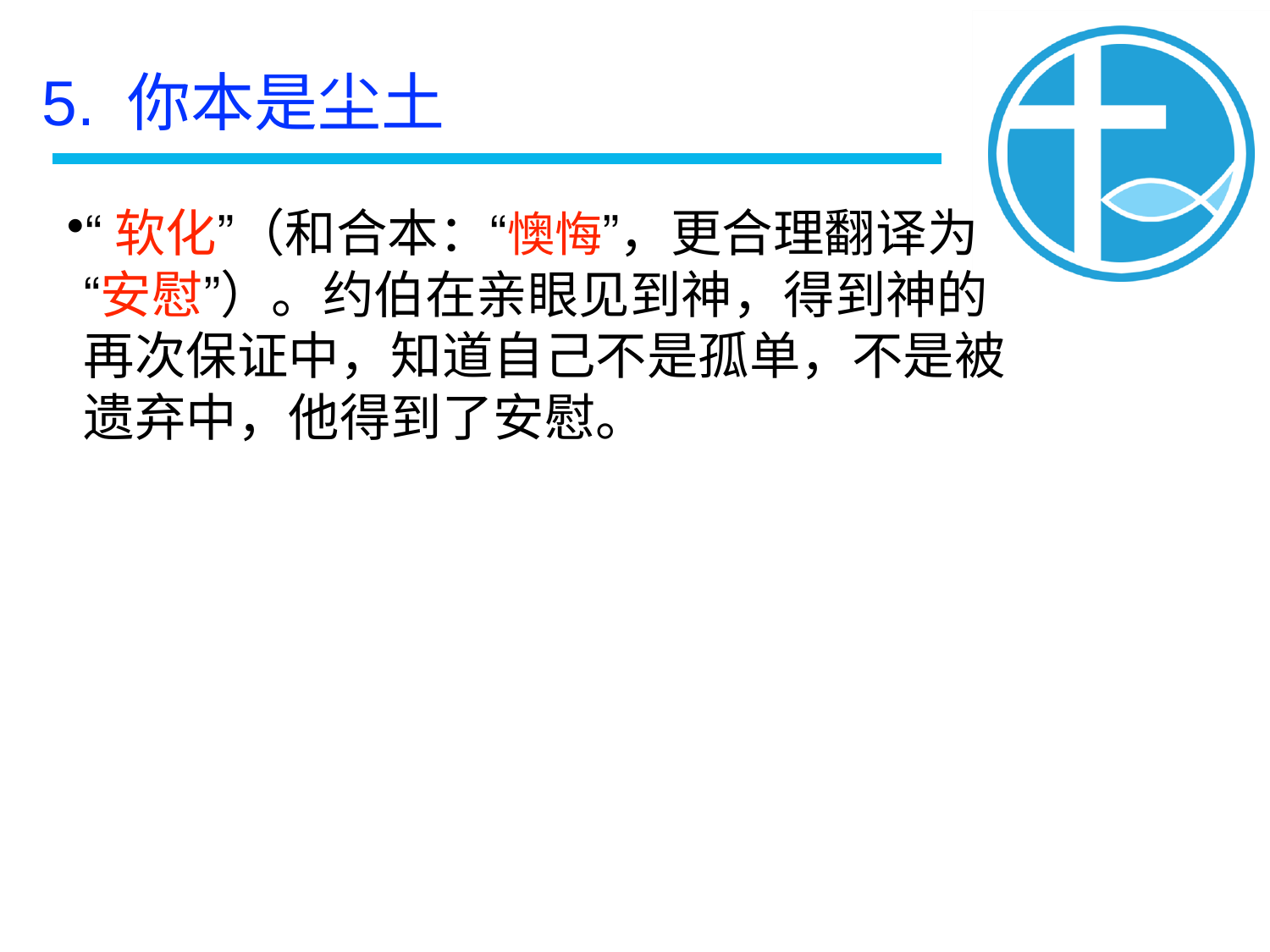

5. 你本是尘土
“软化”（和合本：“懊悔”，更合理翻译为“安慰”）。约伯在亲眼见到神，得到神的再次保证中，知道自己不是孤单，不是被遗弃中，他得到了安慰。